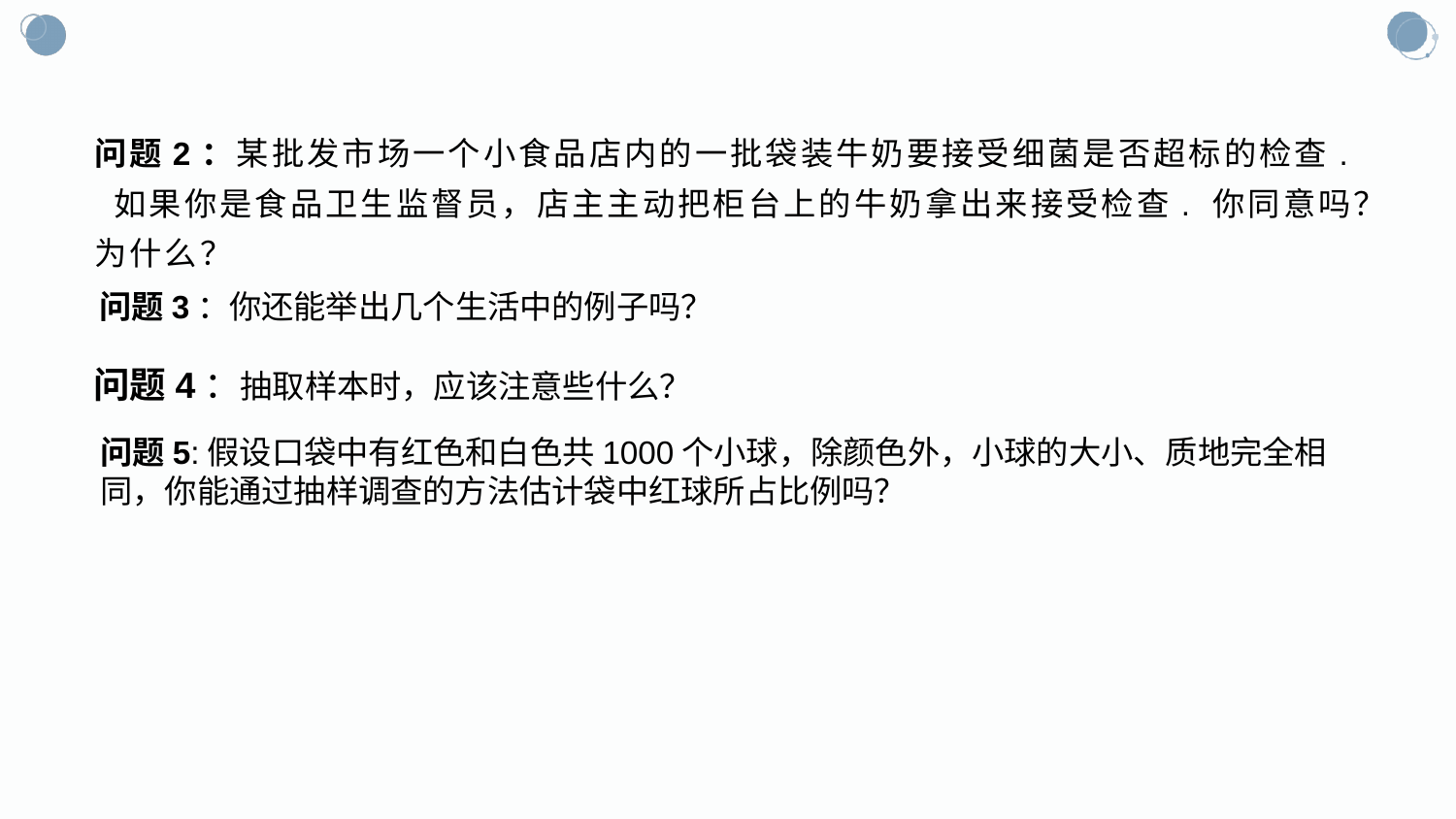

#
问题2：某批发市场一个小食品店内的一批袋装牛奶要接受细菌是否超标的检查.  如果你是食品卫生监督员，店主主动把柜台上的牛奶拿出来接受检查. 你同意吗？为什么？
问题3：你还能举出几个生活中的例子吗？
问题4：抽取样本时，应该注意些什么？
问题5:假设口袋中有红色和白色共1000个小球，除颜色外，小球的大小、质地完全相同，你能通过抽样调查的方法估计袋中红球所占比例吗？